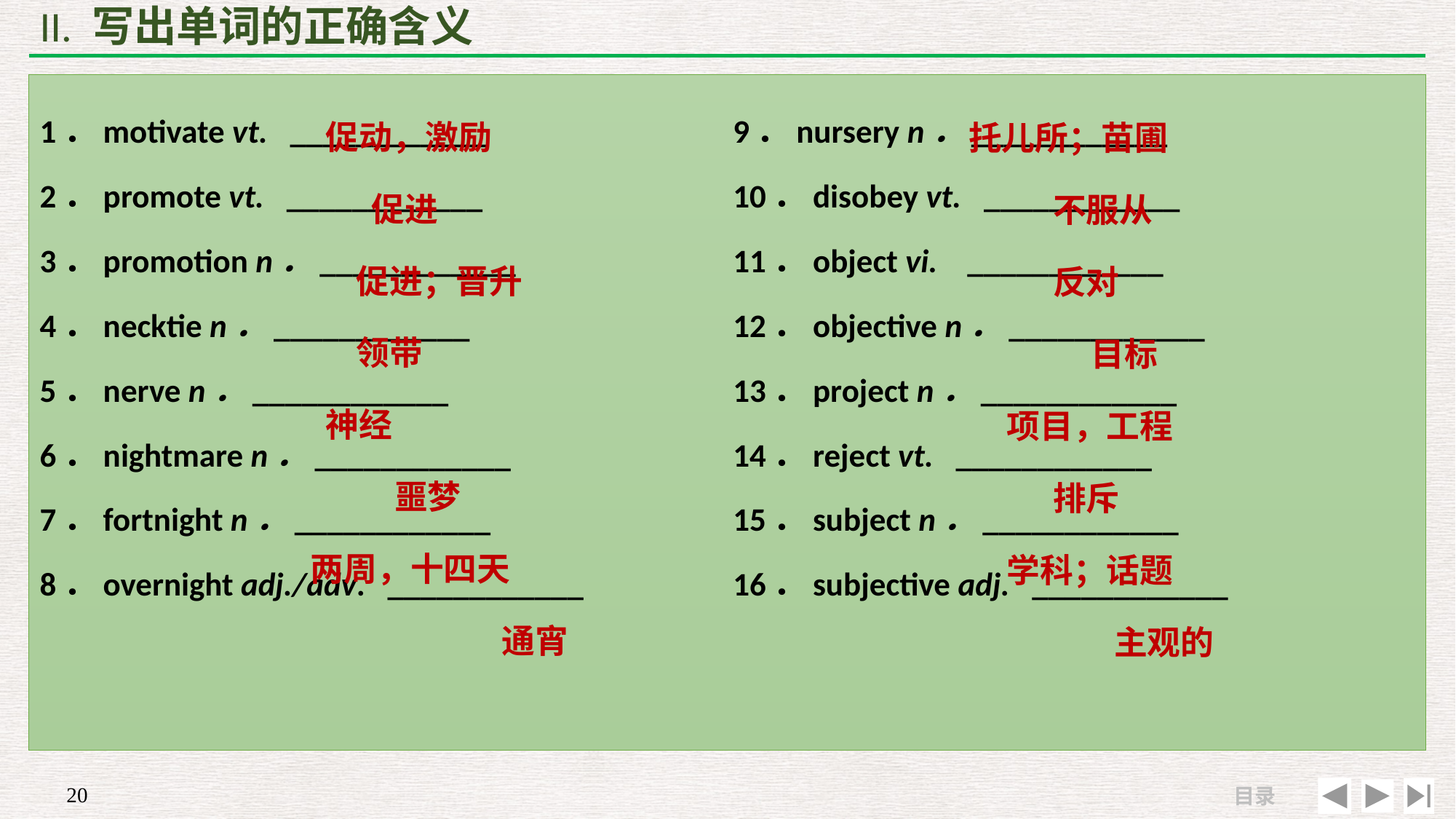

# II. 写出单词的正确含义

    促动，激励
          促进
        促进；晋升
        领带
    神经
             噩梦
  两周，十四天
                           通宵
托儿所；苗圃
          不服从
          反对
               目标
    项目，工程
          排斥
    学科；话题
                  主观的
1．motivate vt.   ____________
2．promote vt.   ____________
3．promotion n．____________
4．necktie n．____________
5．nerve n．____________
6．nightmare n．____________
7．fortnight n．____________
8．overnight adj./adv.   ____________
9．nursery n．____________
10．disobey vt.   ____________
11．object vi.    ____________
12．objective n．____________
13．project n．____________
14．reject vt.   ____________
15．subject n．____________
16．subjective adj.   ____________